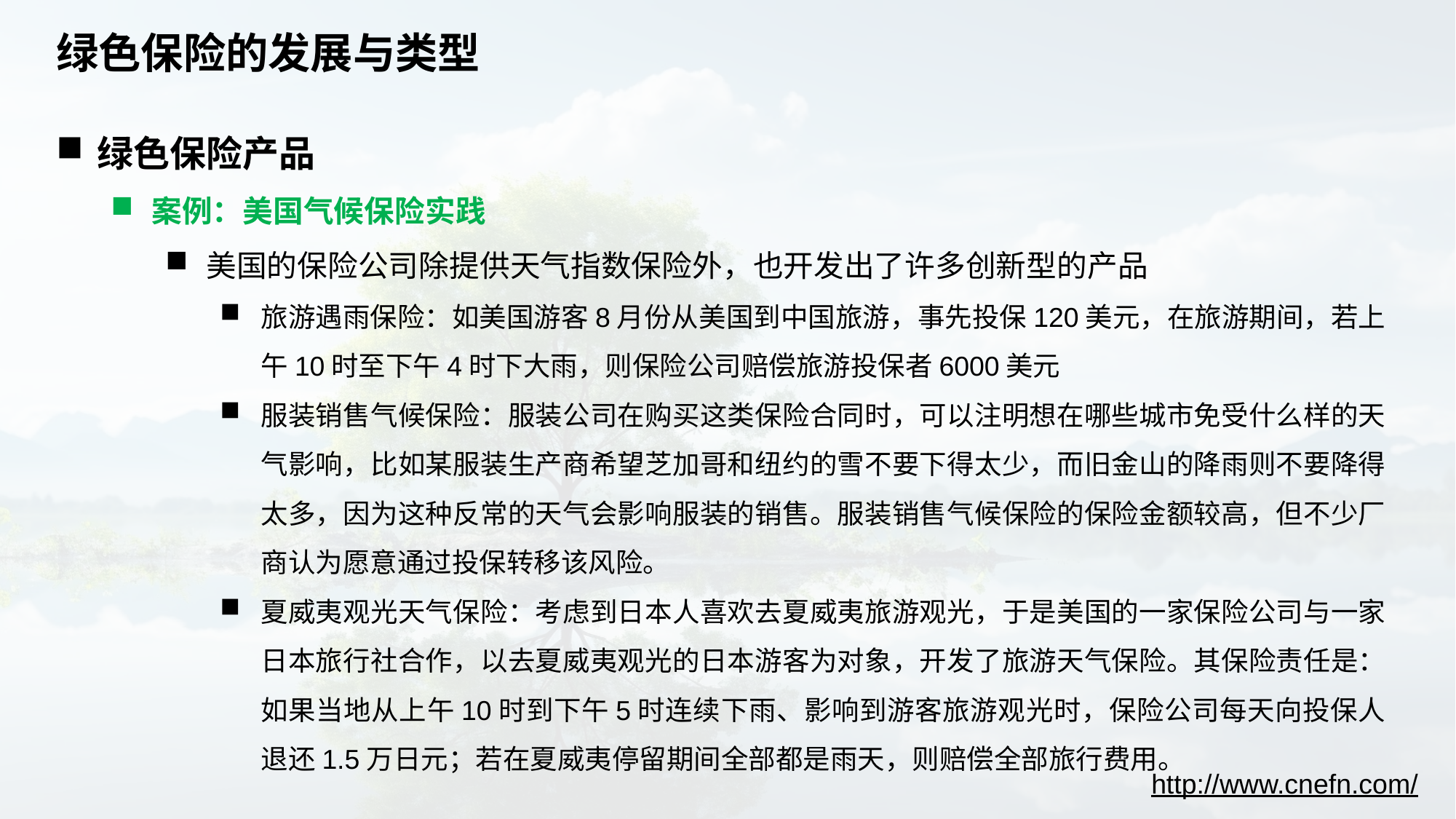

# 绿色保险的发展与类型
绿色保险产品
案例：美国气候保险实践
美国的保险公司除提供天气指数保险外，也开发出了许多创新型的产品
旅游遇雨保险：如美国游客8月份从美国到中国旅游，事先投保120美元，在旅游期间，若上午10时至下午4时下大雨，则保险公司赔偿旅游投保者6000美元
服装销售气候保险：服装公司在购买这类保险合同时，可以注明想在哪些城市免受什么样的天气影响，比如某服装生产商希望芝加哥和纽约的雪不要下得太少，而旧金山的降雨则不要降得太多，因为这种反常的天气会影响服装的销售。服装销售气候保险的保险金额较高，但不少厂商认为愿意通过投保转移该风险。
夏威夷观光天气保险：考虑到日本人喜欢去夏威夷旅游观光，于是美国的一家保险公司与一家日本旅行社合作，以去夏威夷观光的日本游客为对象，开发了旅游天气保险。其保险责任是：如果当地从上午10时到下午5时连续下雨、影响到游客旅游观光时，保险公司每天向投保人退还1.5万日元；若在夏威夷停留期间全部都是雨天，则赔偿全部旅行费用。